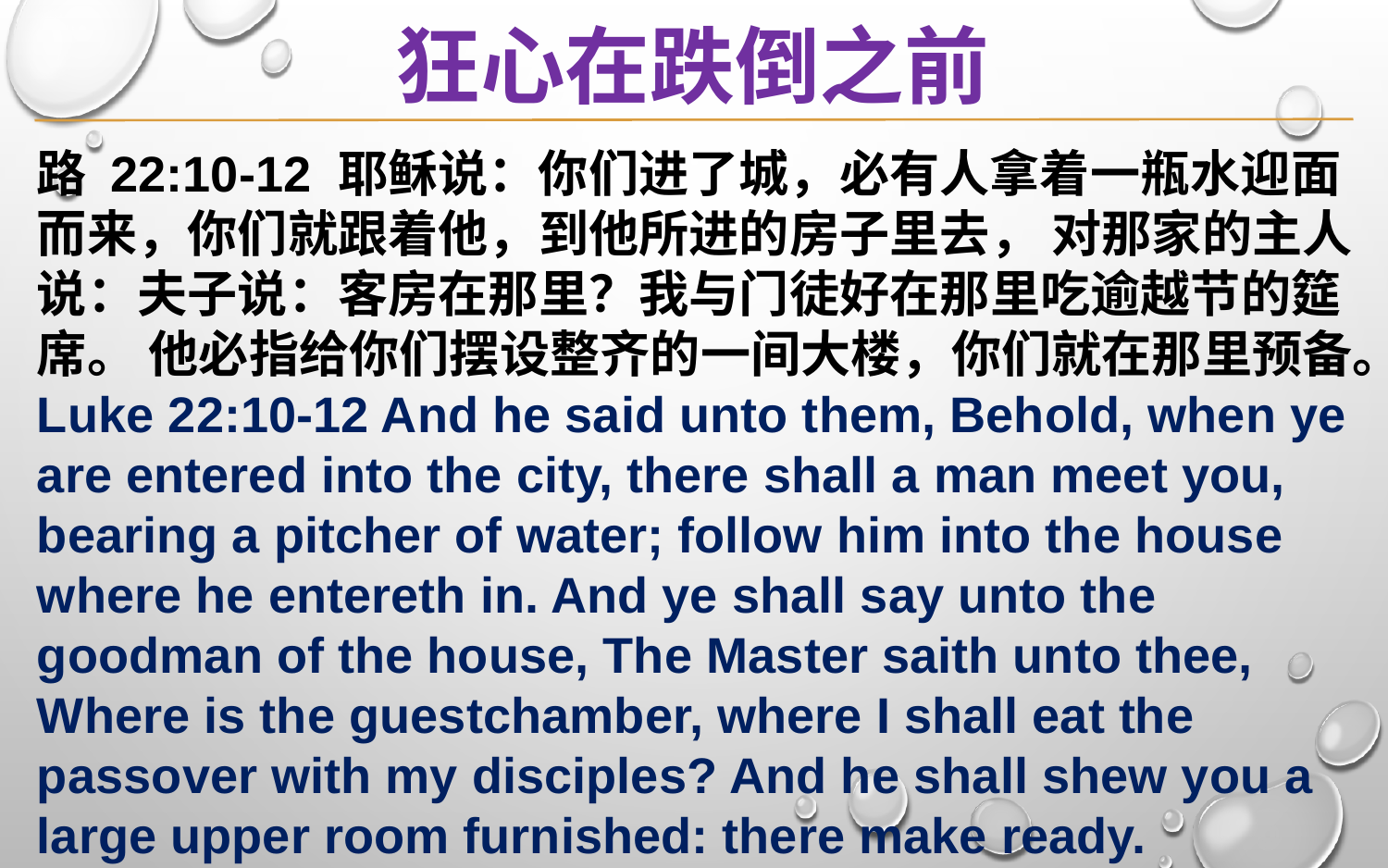

狂心在跌倒之前
路 22:10-12 耶稣说：你们进了城，必有人拿着一瓶水迎面而来，你们就跟着他，到他所进的房子里去， 对那家的主人说：夫子说：客房在那里？我与门徒好在那里吃逾越节的筵席。 他必指给你们摆设整齐的一间大楼，你们就在那里预备。Luke 22:10-12 And he said unto them, Behold, when ye are entered into the city, there shall a man meet you, bearing a pitcher of water; follow him into the house where he entereth in. And ye shall say unto the goodman of the house, The Master saith unto thee, Where is the guestchamber, where I shall eat the passover with my disciples? And he shall shew you a large upper room furnished: there make ready.